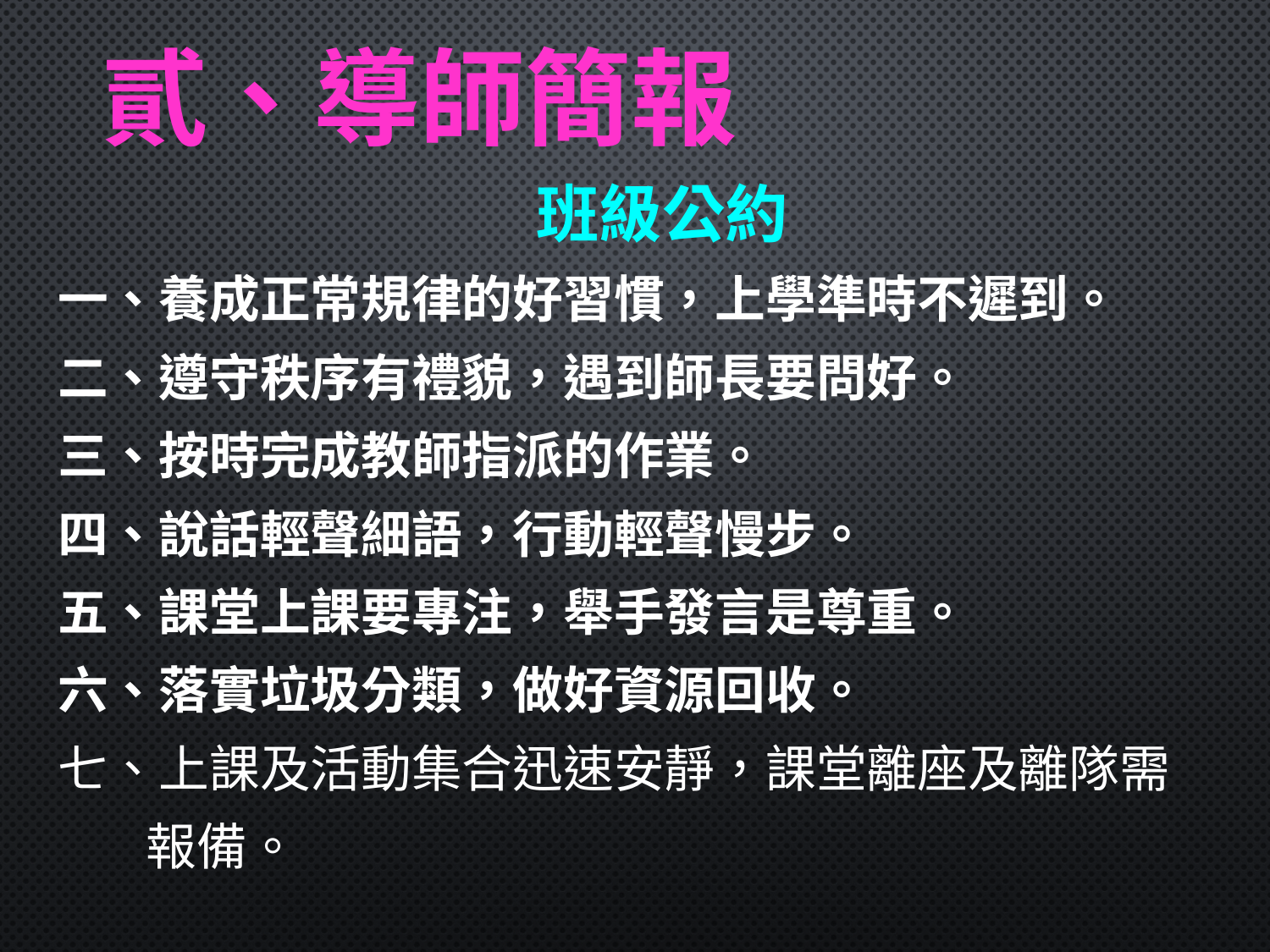

# 貳、導師簡報
 班級公約
一、養成正常規律的好習慣，上學準時不遲到。
二、遵守秩序有禮貌，遇到師長要問好。
三、按時完成教師指派的作業。
四、說話輕聲細語，行動輕聲慢步。
五、課堂上課要專注，舉手發言是尊重。
六、落實垃圾分類，做好資源回收。
七、上課及活動集合迅速安靜，課堂離座及離隊需
       報備。